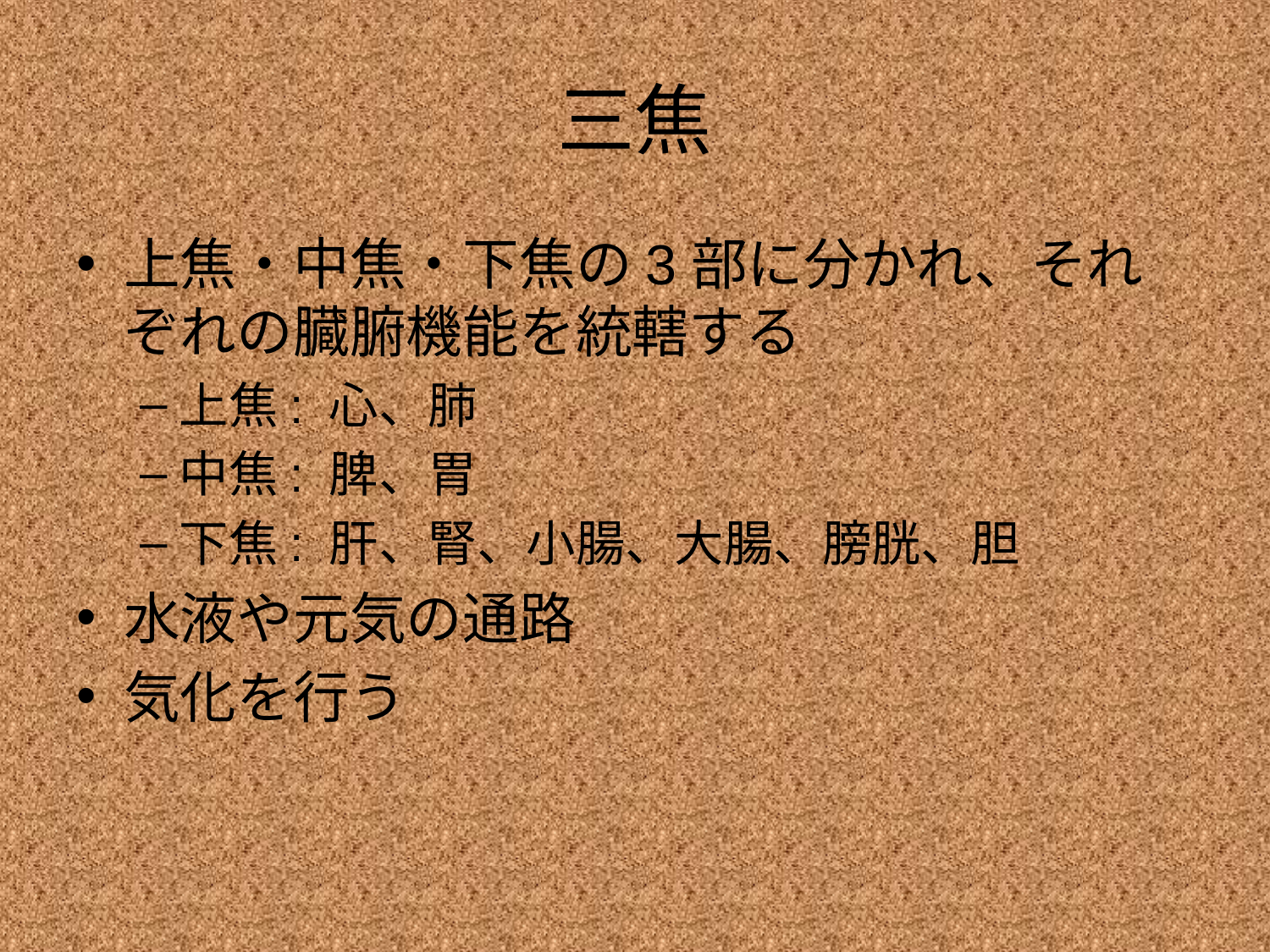

# 三焦
上焦・中焦・下焦の3部に分かれ、それぞれの臓腑機能を統轄する
上焦: 心、肺
中焦: 脾、胃
下焦: 肝、腎、小腸、大腸、膀胱、胆
水液や元気の通路
気化を行う